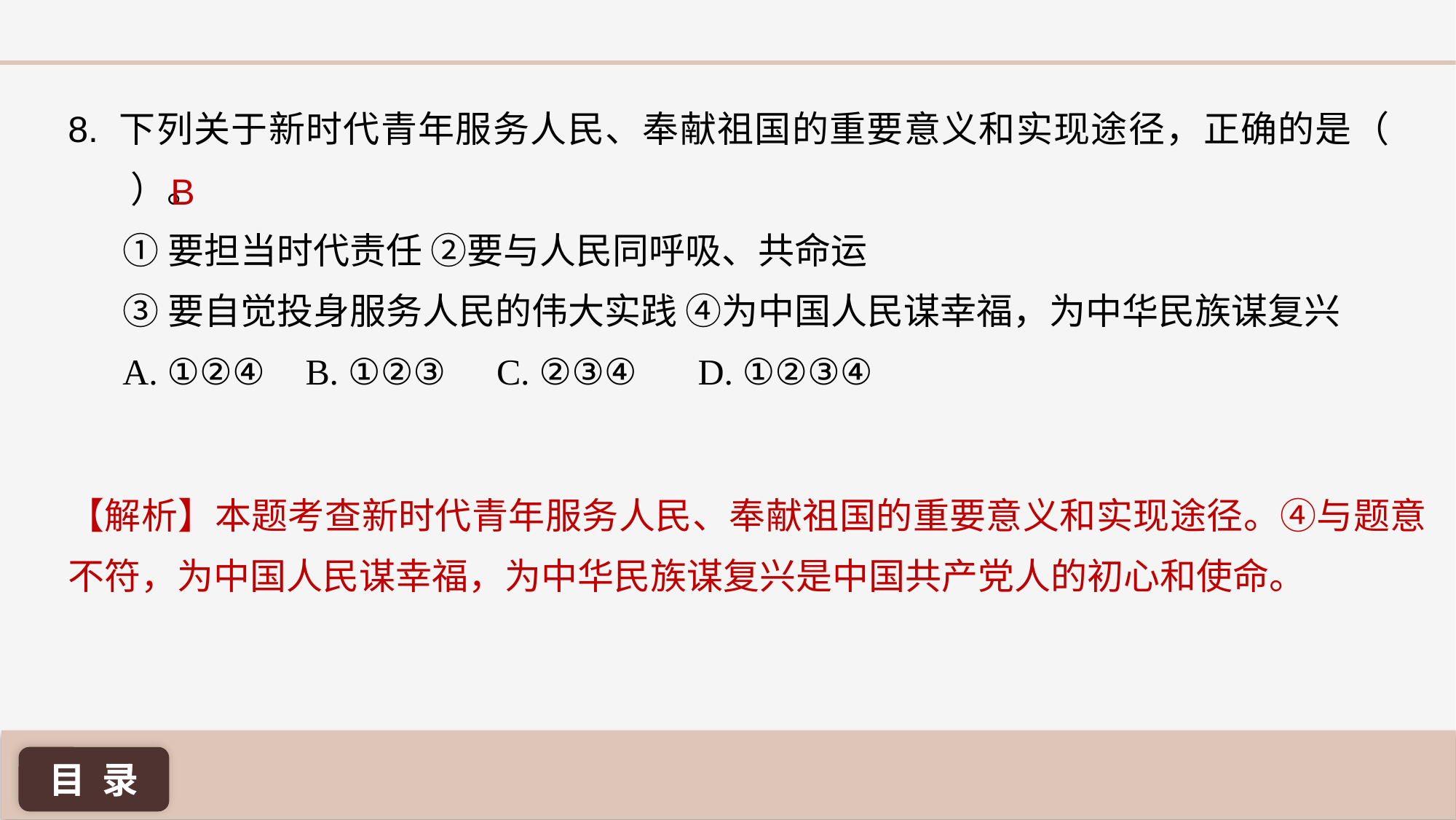

8. 下列关于新时代青年服务人民、奉献祖国的重要意义和实现途径，正确的是（     ）。
①要担当时代责任 ②要与人民同呼吸、共命运
③要自觉投身服务人民的伟大实践 ④为中国人民谋幸福，为中华民族谋复兴
A. ①②④    B. ①②③     C. ②③④      D. ①②③④
B
【解析】本题考查新时代青年服务人民、奉献祖国的重要意义和实现途径。④与题意不符，为中国人民谋幸福，为中华民族谋复兴是中国共产党人的初心和使命。